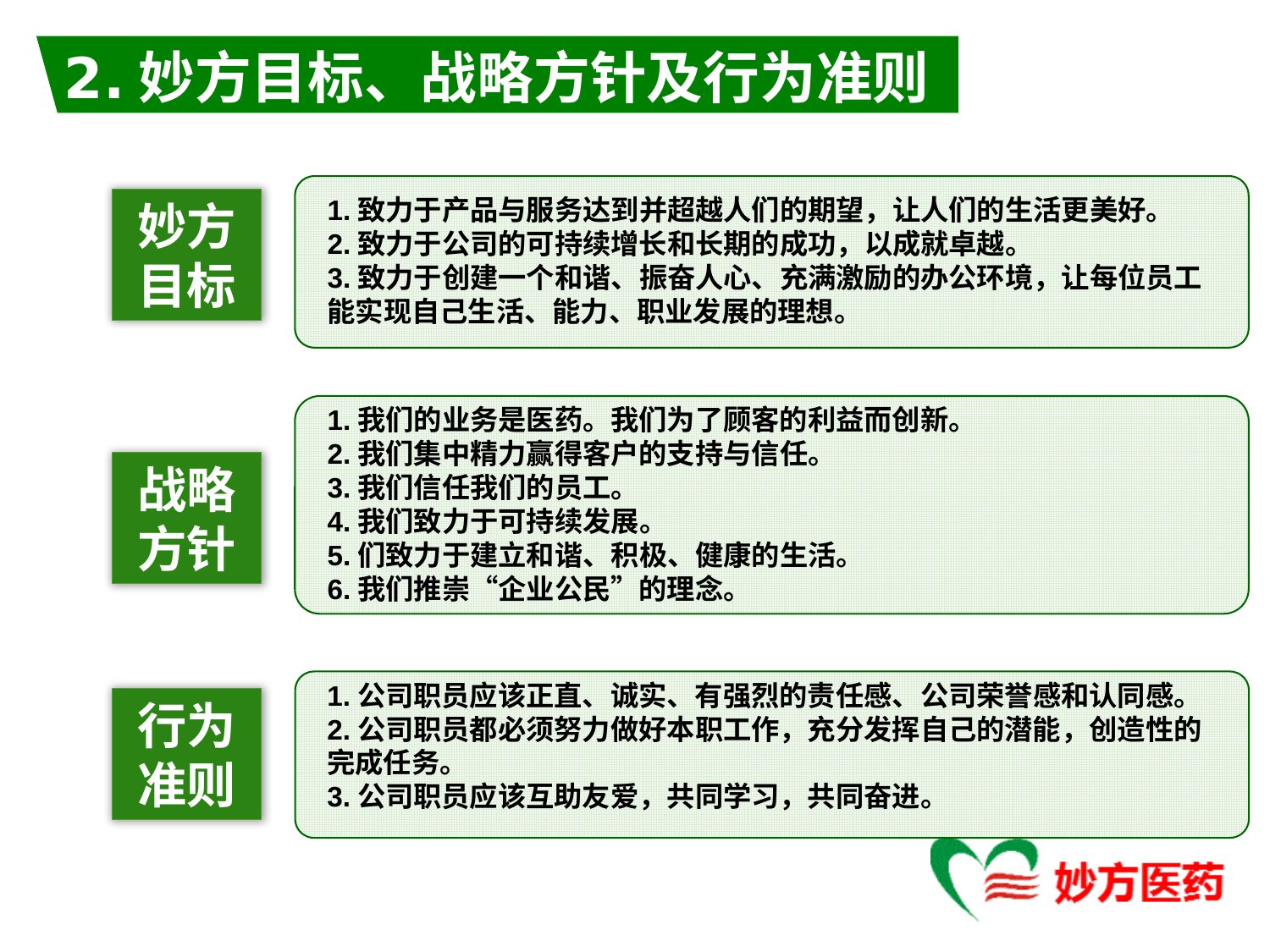

2.妙方目标、战略方针及行为准则

1.致力于产品与服务达到并超越人们的期望，让人们的生活更美好。
2.致力于公司的可持续增长和长期的成功，以成就卓越。
3.致力于创建一个和谐、振奋人心、充满激励的办公环境，让每位员工能实现自己生活、能力、职业发展的理想。
妙方目标

1.我们的业务是医药。我们为了顾客的利益而创新。
2.我们集中精力赢得客户的支持与信任。
3.我们信任我们的员工。
4.我们致力于可持续发展。
5.们致力于建立和谐、积极、健康的生活。
6.我们推崇“企业公民”的理念。
战略方针

1.公司职员应该正直、诚实、有强烈的责任感、公司荣誉感和认同感。
2.公司职员都必须努力做好本职工作，充分发挥自己的潜能，创造性的完成任务。
3.公司职员应该互助友爱，共同学习，共同奋进。
行为准则